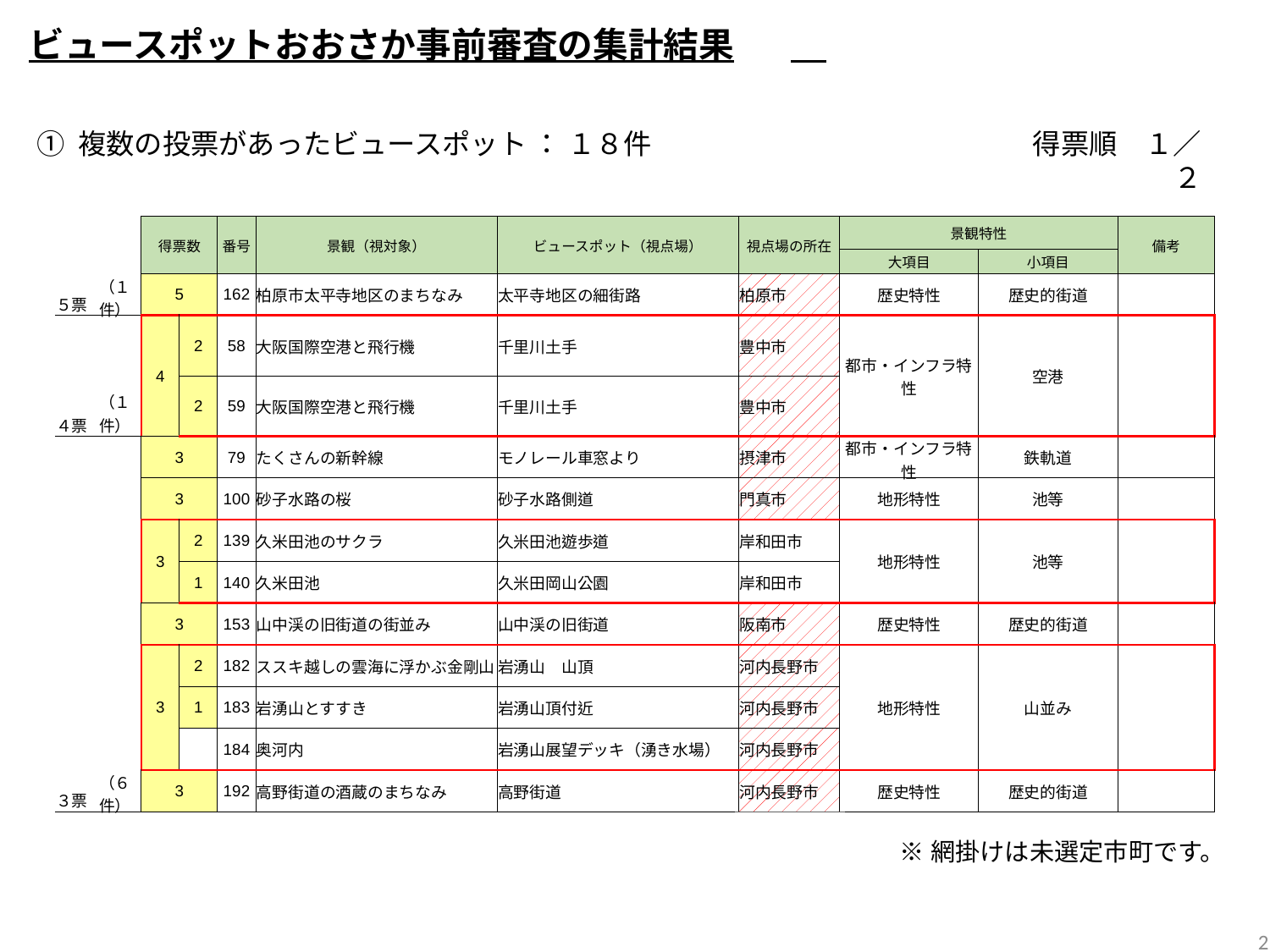

ビュースポットおおさか事前審査の集計結果
① 複数の投票があったビュースポット ： １８件
得票順　１／２
|  |  | 得票数 |  | 番号 | 景観（視対象） | ビュースポット（視点場） | 視点場の所在 | 景観特性 |  | 備考 |
| --- | --- | --- | --- | --- | --- | --- | --- | --- | --- | --- |
|  |  |  |  |  |  |  |  | 大項目 | 小項目 |  |
| ５票 | （１件） | 5 |  | 162 | 柏原市太平寺地区のまちなみ | 太平寺地区の細街路 | 柏原市 | 歴史特性 | 歴史的街道 |  |
|  |  | 4 | 2 | 58 | 大阪国際空港と飛行機 | 千里川土手 | 豊中市 | 都市・インフラ特性 | 空港 |  |
| ４票 | （１件） |  | 2 | 59 | 大阪国際空港と飛行機 | 千里川土手 | 豊中市 |  |  |  |
|  |  | 3 |  | 79 | たくさんの新幹線 | モノレール車窓より | 摂津市 | 都市・インフラ特性 | 鉄軌道 |  |
|  |  | 3 |  | 100 | 砂子水路の桜 | 砂子水路側道 | 門真市 | 地形特性 | 池等 |  |
|  |  | 3 | 2 | 139 | 久米田池のサクラ | 久米田池遊歩道 | 岸和田市 | 地形特性 | 池等 |  |
|  |  |  | 1 | 140 | 久米田池 | 久米田岡山公園 | 岸和田市 |  |  |  |
|  |  | 3 |  | 153 | 山中渓の旧街道の街並み | 山中渓の旧街道 | 阪南市 | 歴史特性 | 歴史的街道 |  |
|  |  | 3 | 2 | 182 | ススキ越しの雲海に浮かぶ金剛山 | 岩湧山　山頂 | 河内長野市 | 地形特性 | 山並み |  |
|  |  |  | 1 | 183 | 岩湧山とすすき | 岩湧山頂付近 | 河内長野市 |  |  |  |
|  |  |  |  | 184 | 奥河内 | 岩湧山展望デッキ（湧き水場） | 河内長野市 |  |  |  |
| ３票 | （６件） | 3 |  | 192 | 高野街道の酒蔵のまちなみ | 高野街道 | 河内長野市 | 歴史特性 | 歴史的街道 |  |
※網掛けは未選定市町です。
2